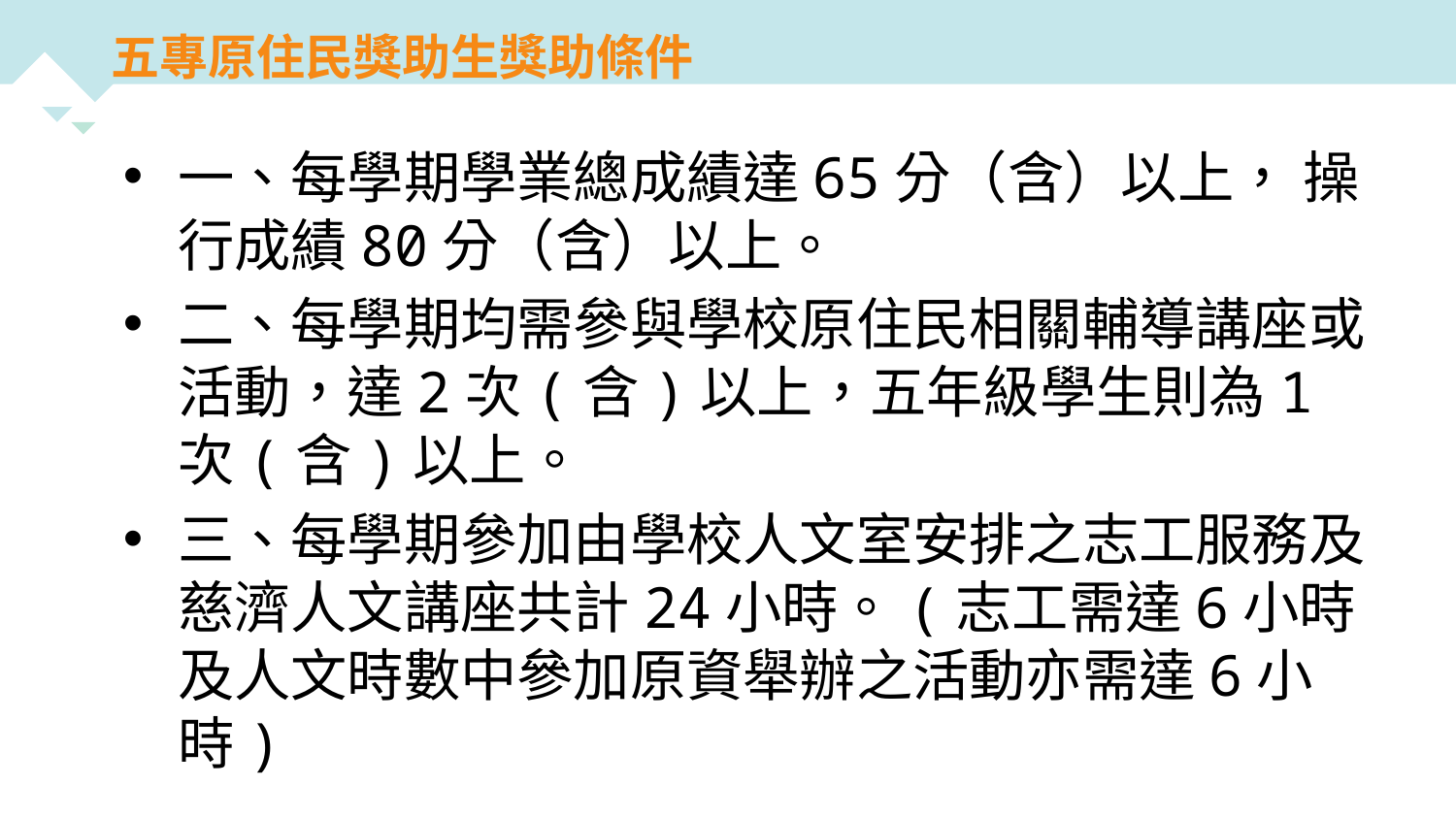

五專原住民獎助生獎助條件
一、每學期學業總成績達65分（含）以上， 操行成績80分（含）以上。
二、每學期均需參與學校原住民相關輔導講座或活動，達2次(含)以上，五年級學生則為1 次(含)以上。
三、每學期參加由學校人文室安排之志工服務及慈濟人文講座共計24小時。(志工需達6小時及人文時數中參加原資舉辦之活動亦需達6小時)